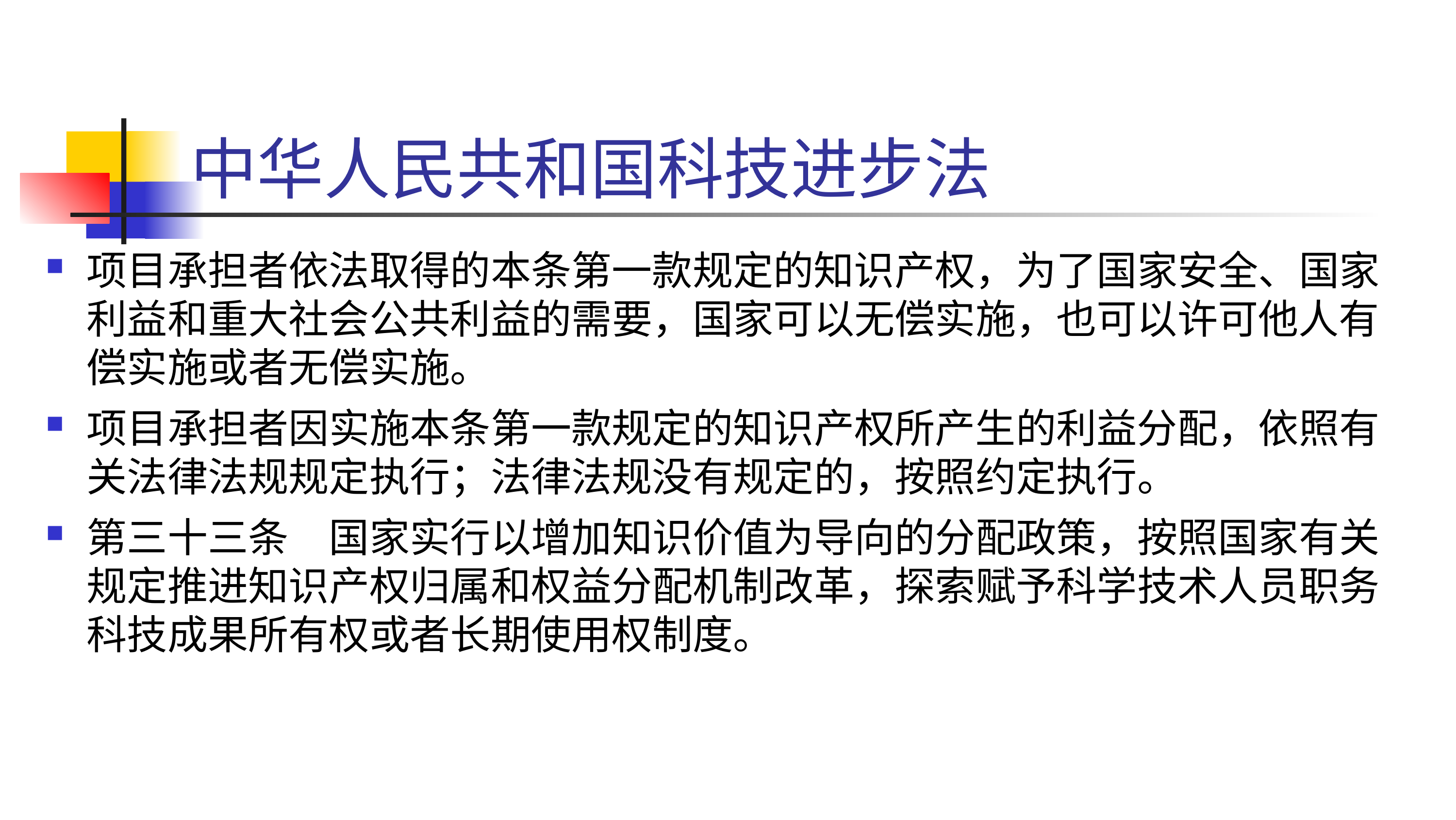

# 中华人民共和国科技进步法
项目承担者依法取得的本条第一款规定的知识产权，为了国家安全、国家利益和重大社会公共利益的需要，国家可以无偿实施，也可以许可他人有偿实施或者无偿实施。
项目承担者因实施本条第一款规定的知识产权所产生的利益分配，依照有关法律法规规定执行；法律法规没有规定的，按照约定执行。
第三十三条　国家实行以增加知识价值为导向的分配政策，按照国家有关规定推进知识产权归属和权益分配机制改革，探索赋予科学技术人员职务科技成果所有权或者长期使用权制度。